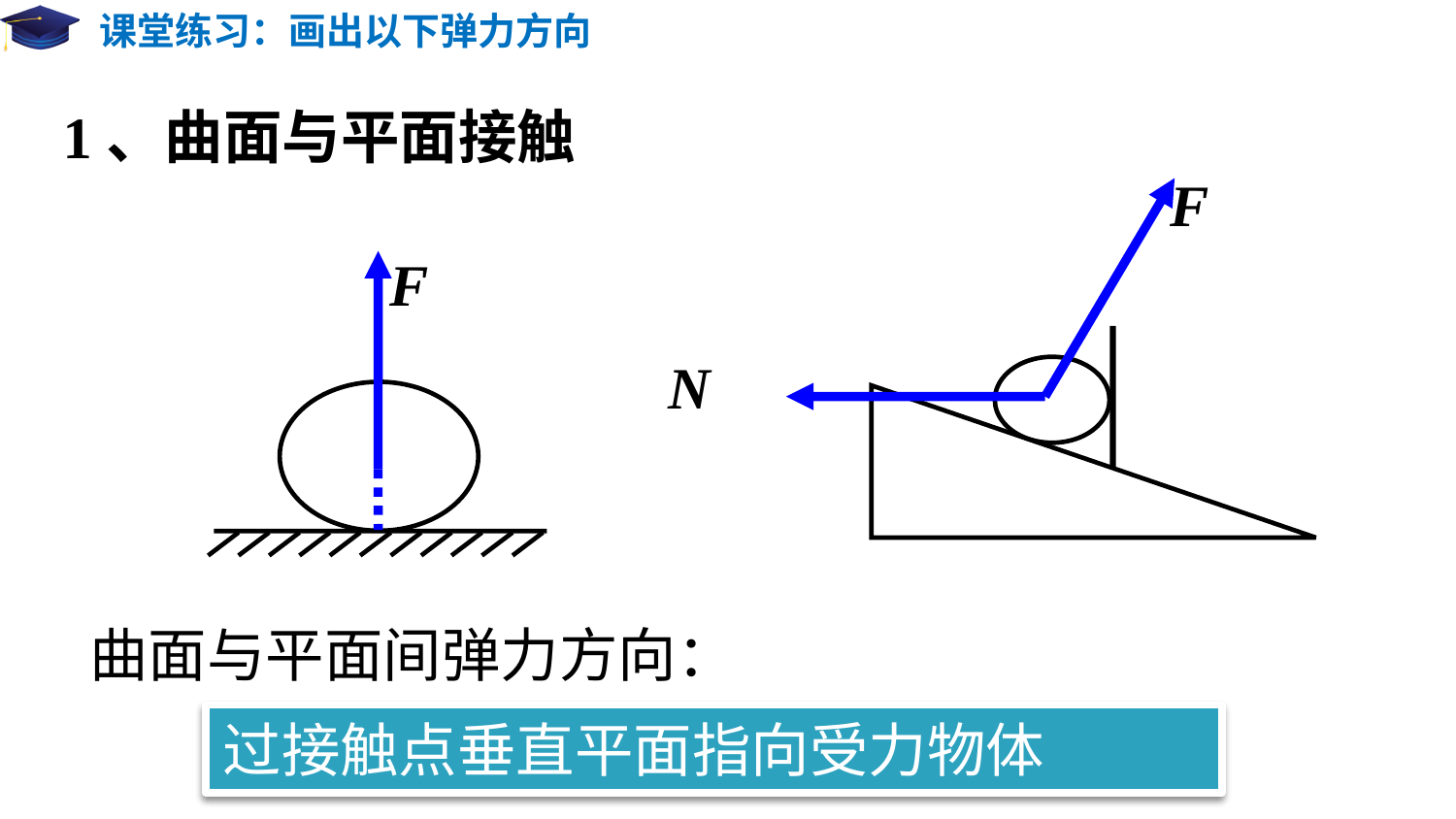

# 课堂练习：画出以下弹力方向
1、曲面与平面接触
F

F

N

曲面与平面间弹力方向：
过接触点垂直平面指向受力物体